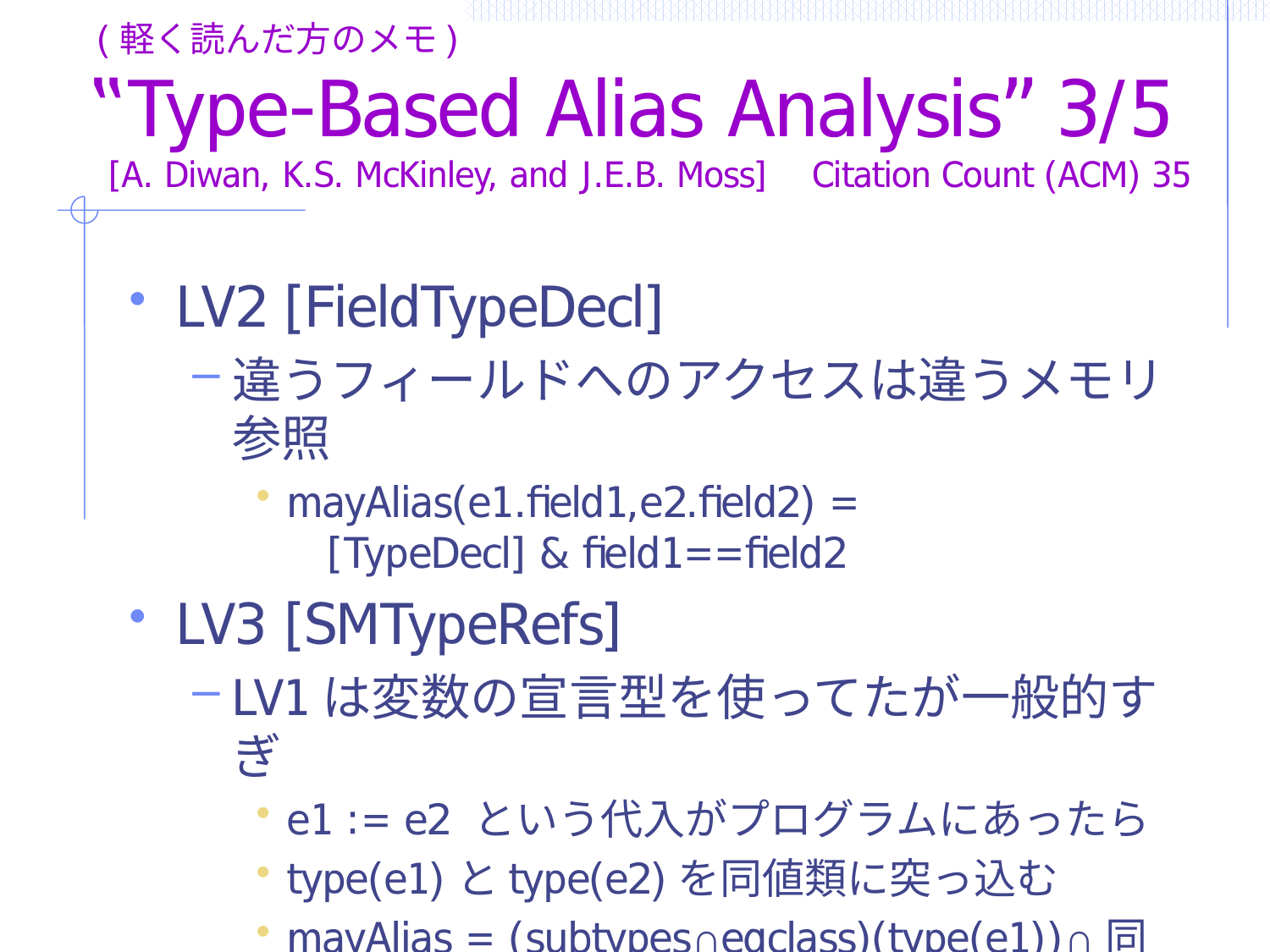

# (軽く読んだ方のメモ) “Type-Based Alias Analysis” 3/5 [A. Diwan, K.S. McKinley, and J.E.B. Moss]    Citation Count (ACM) 35
LV2 [FieldTypeDecl]
違うフィールドへのアクセスは違うメモリ参照
mayAlias(e1.field1,e2.field2) =
   [TypeDecl] & field1==field2
LV3 [SMTypeRefs]
LV1は変数の宣言型を使ってたが一般的すぎ
e1 := e2 という代入がプログラムにあったら
type(e1)とtype(e2)を同値類に突っ込む
mayAlias = (subtypes∩eqclass)(type(e1))∩同(e2)≠Φ